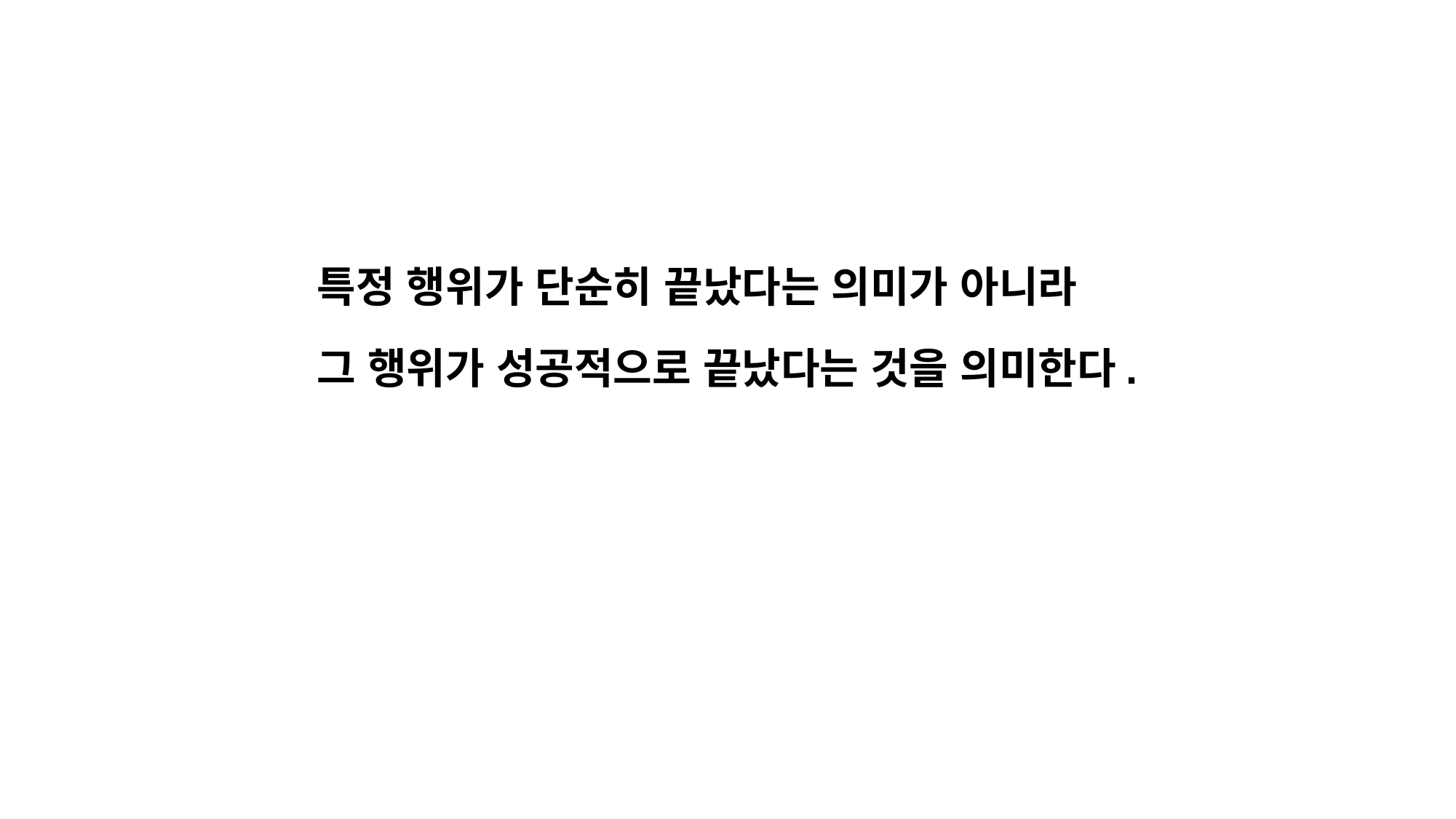

특정 행위가 단순히 끝났다는 의미가 아니라
그 행위가 성공적으로 끝났다는 것을 의미한다.